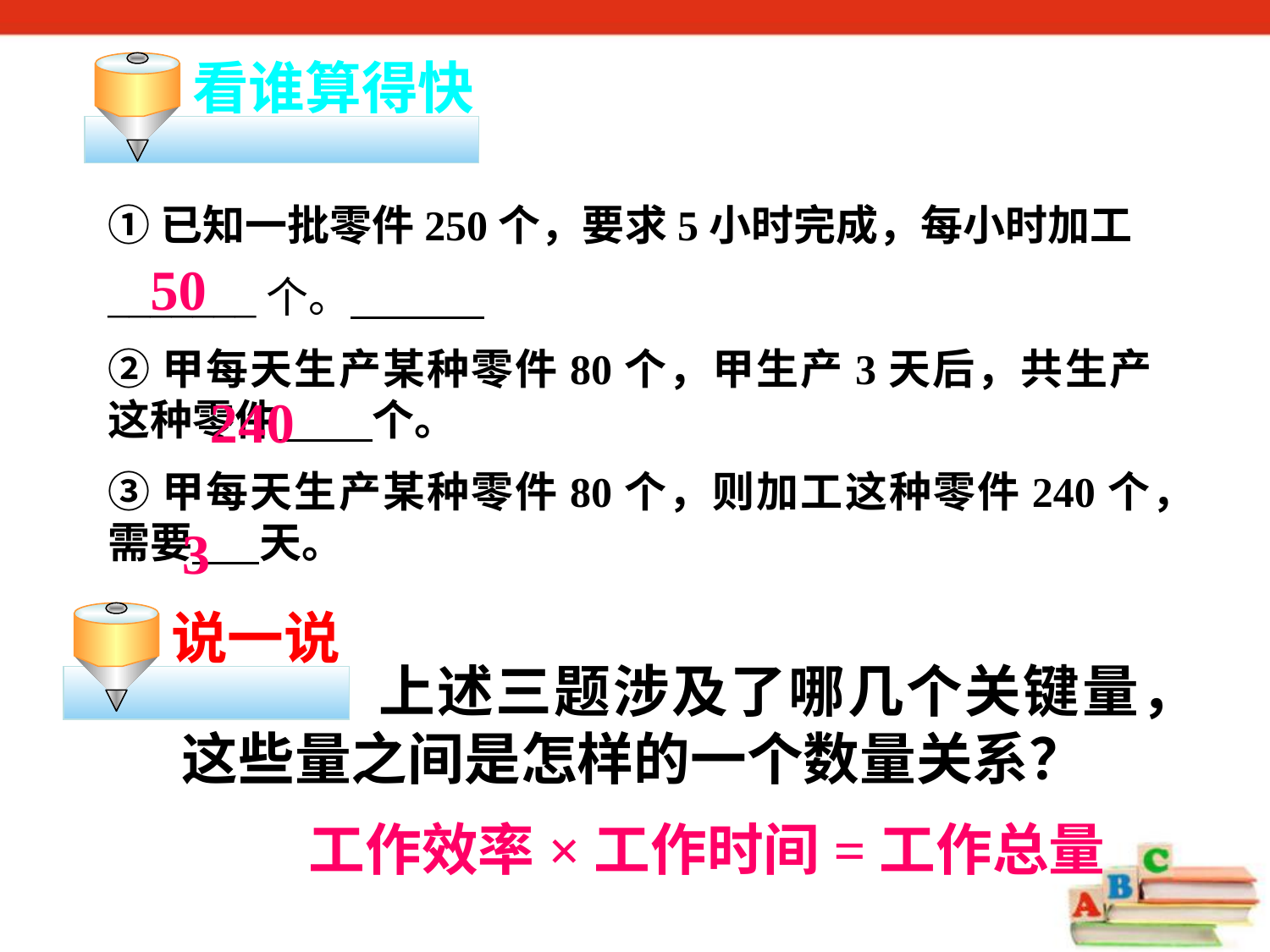

看谁算得快

①已知一批零件250个，要求5小时完成，每小时加工
_______个。
②甲每天生产某种零件80个，甲生产3天后，共生产这种零件          个。
③甲每天生产某种零件80个，则加工这种零件240个，需要       天。
50
240
3
说一说

            上述三题涉及了哪几个关键量，这些量之间是怎样的一个数量关系？
工作效率×工作时间=工作总量